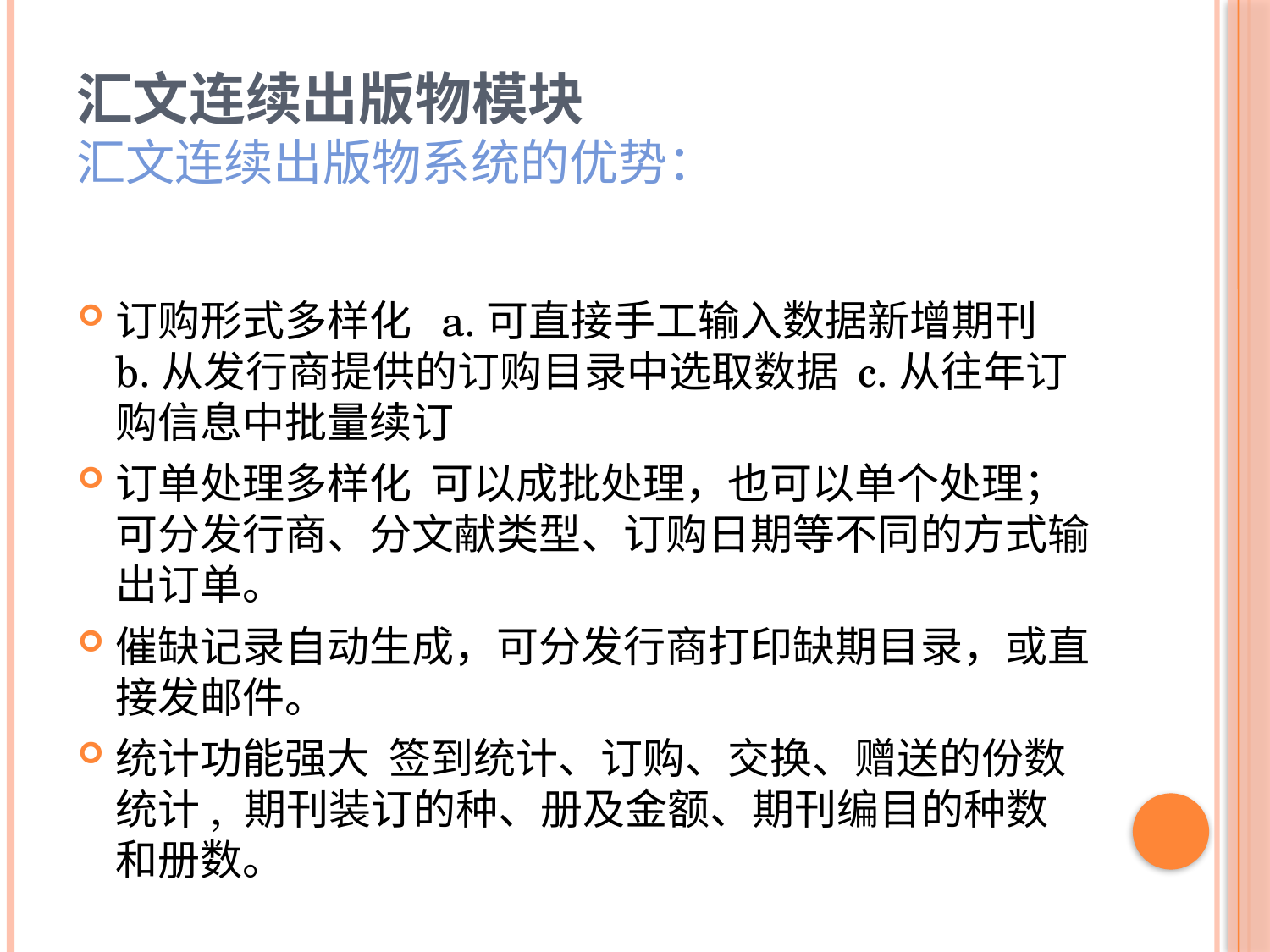

# 汇文连续出版物模块 汇文连续出版物系统的优势：

订购形式多样化  a.可直接手工输入数据新增期刊 b.从发行商提供的订购目录中选取数据 c.从往年订购信息中批量续订
订单处理多样化  可以成批处理，也可以单个处理；可分发行商、分文献类型、订购日期等不同的方式输出订单。
催缺记录自动生成，可分发行商打印缺期目录，或直接发邮件。
统计功能强大  签到统计、订购、交换、赠送的份数统计, 期刊装订的种、册及金额、期刊编目的种数和册数。